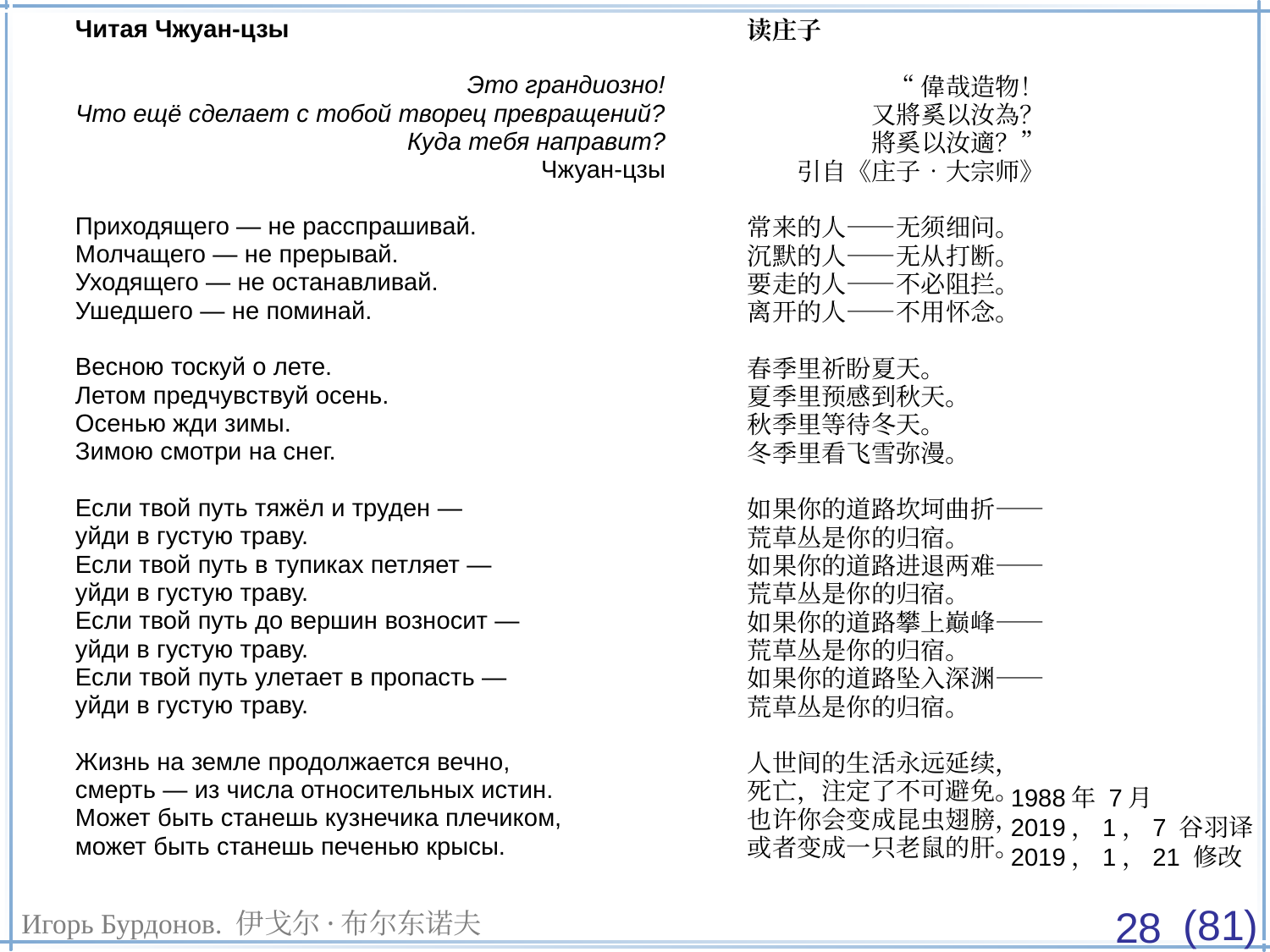

Читая Чжуан-цзы

Это грандиозно!
Что ещё сделает с тобой творец превращений?
Куда тебя направит?
Чжуан-цзы

Приходящего — не расспрашивай.
Молчащего — не прерывай.
Уходящего — не останавливай.
Ушедшего — не поминай.

Весною тоскуй о лете.
Летом предчувствуй осень.
Осенью жди зимы.
Зимою смотри на снег.

Если твой путь тяжёл и труден —
уйди в густую траву.
Если твой путь в тупиках петляет —
уйди в густую траву.
Если твой путь до вершин возносит —
уйди в густую траву.
Если твой путь улетает в пропасть —
уйди в густую траву.
Жизнь на земле продолжается вечно,
смерть — из числа относительных истин.
Может быть станешь кузнечика плечиком,
может быть станешь печенью крысы.
读庄子

“偉哉造物！
  又將奚以汝為？
  將奚以汝適？”
引自《庄子•大宗师》

常来的人——无须细问。
沉默的人——无从打断。
要走的人——不必阻拦。
离开的人——不用怀念。

春季里祈盼夏天。
夏季里预感到秋天。
秋季里等待冬天。
冬季里看飞雪弥漫。

如果你的道路坎坷曲折——
荒草丛是你的归宿。
如果你的道路进退两难——
荒草丛是你的归宿。
如果你的道路攀上巅峰——
荒草丛是你的归宿。
如果你的道路坠入深渊——
荒草丛是你的归宿。
人世间的生活永远延续，
死亡，注定了不可避免。
也许你会变成昆虫翅膀，
或者变成一只老鼠的肝。
1988年 7月
2019，1，7 谷羽译
2019，1，21 修改
28
(81)
Игорь Бурдонов. 伊戈尔·布尔东诺夫